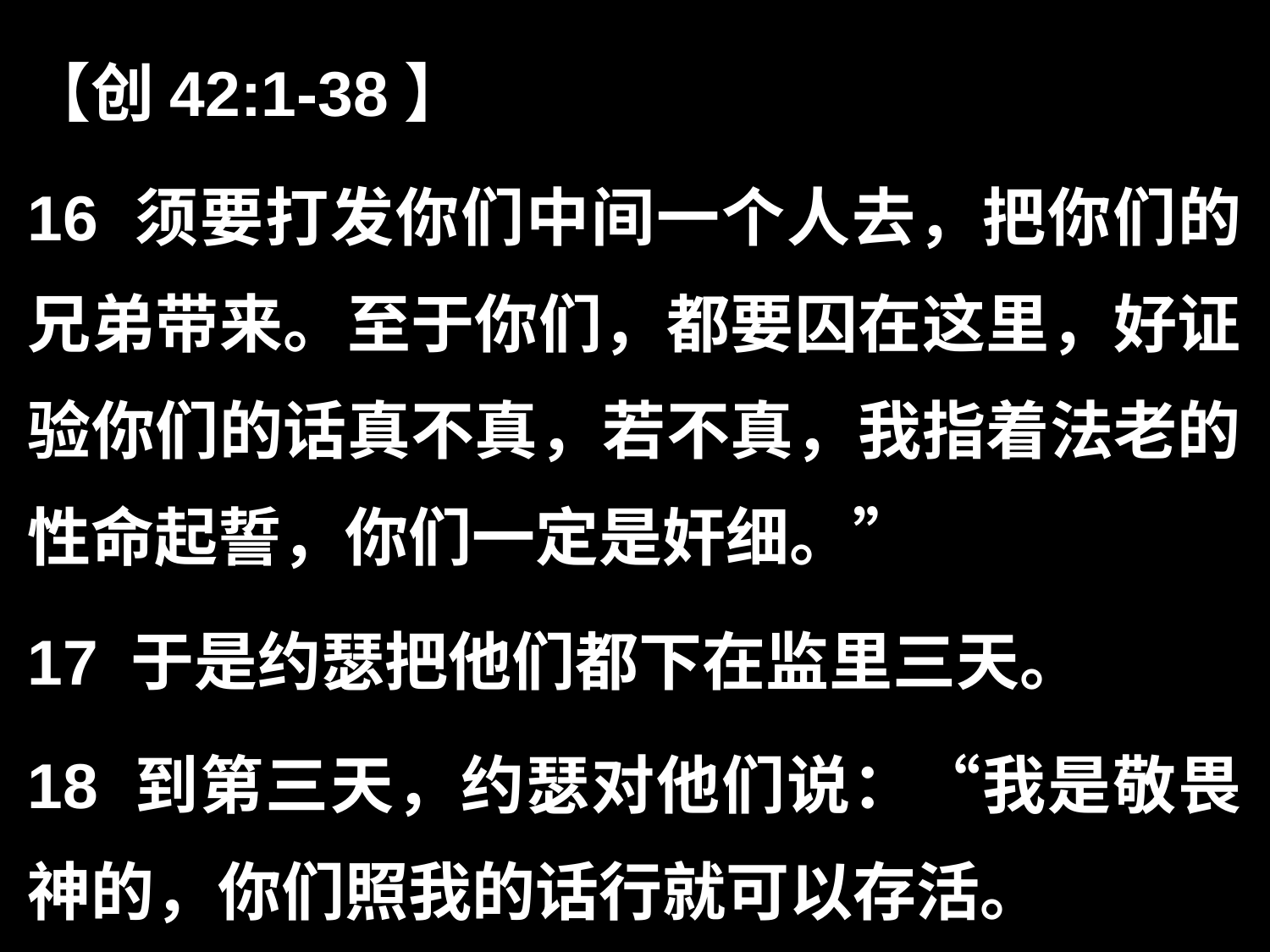

【创42:1-38】
16 须要打发你们中间一个人去，把你们的兄弟带来。至于你们，都要囚在这里，好证验你们的话真不真，若不真，我指着法老的性命起誓，你们一定是奸细。”
17 于是约瑟把他们都下在监里三天。
18 到第三天，约瑟对他们说：“我是敬畏神的，你们照我的话行就可以存活。